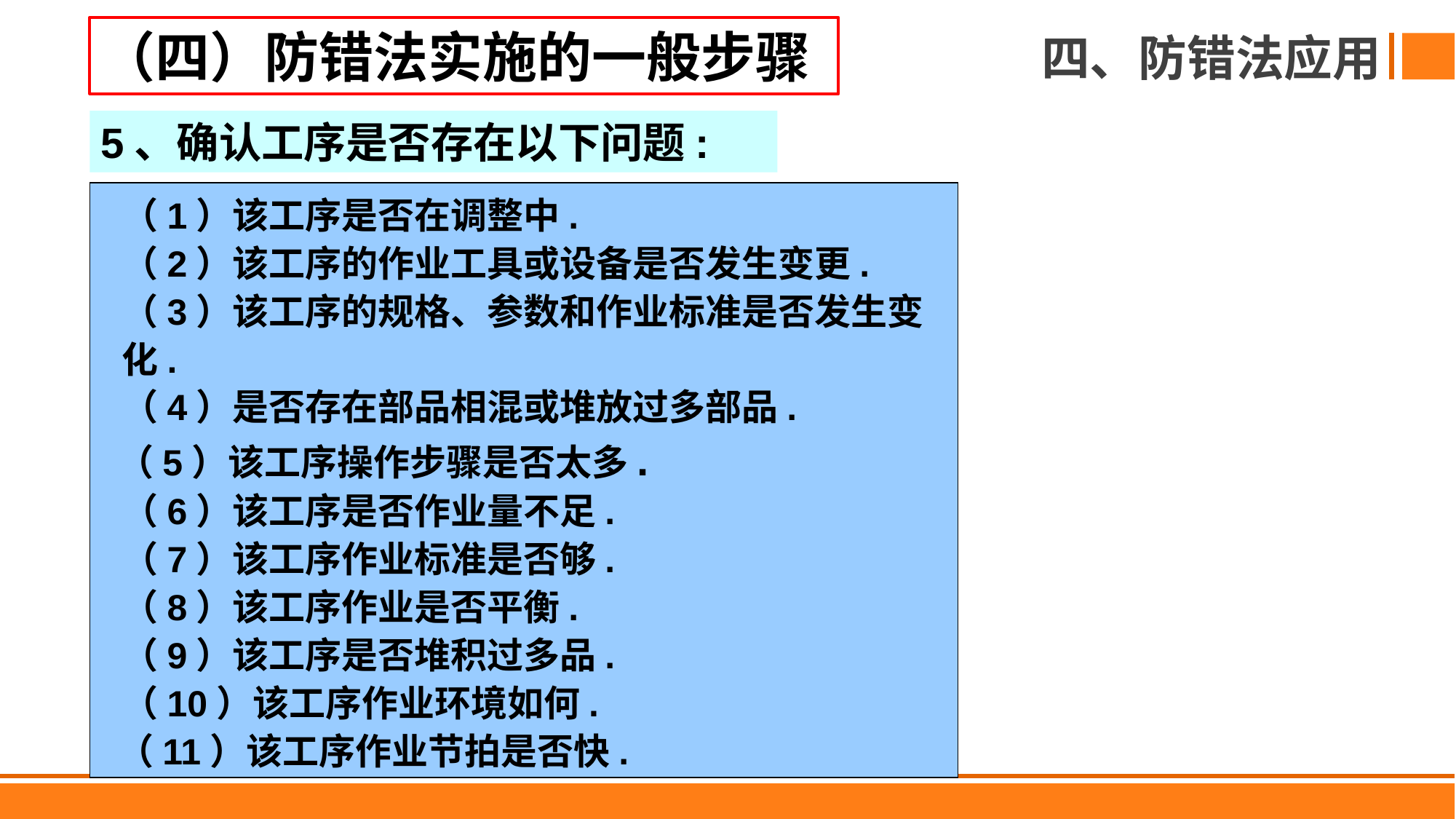

（四）防错法实施的一般步骤
四、防错法应用
5、确认工序是否存在以下问题:
（1）该工序是否在调整中.
（2）该工序的作业工具或设备是否发生变更.
（3）该工序的规格、参数和作业标准是否发生变化.
（4）是否存在部品相混或堆放过多部品.
 （5）该工序操作步骤是否太多.
（6）该工序是否作业量不足.
（7）该工序作业标准是否够.
（8）该工序作业是否平衡.
（9）该工序是否堆积过多品.
（10）该工序作业环境如何.
 （11）该工序作业节拍是否快.